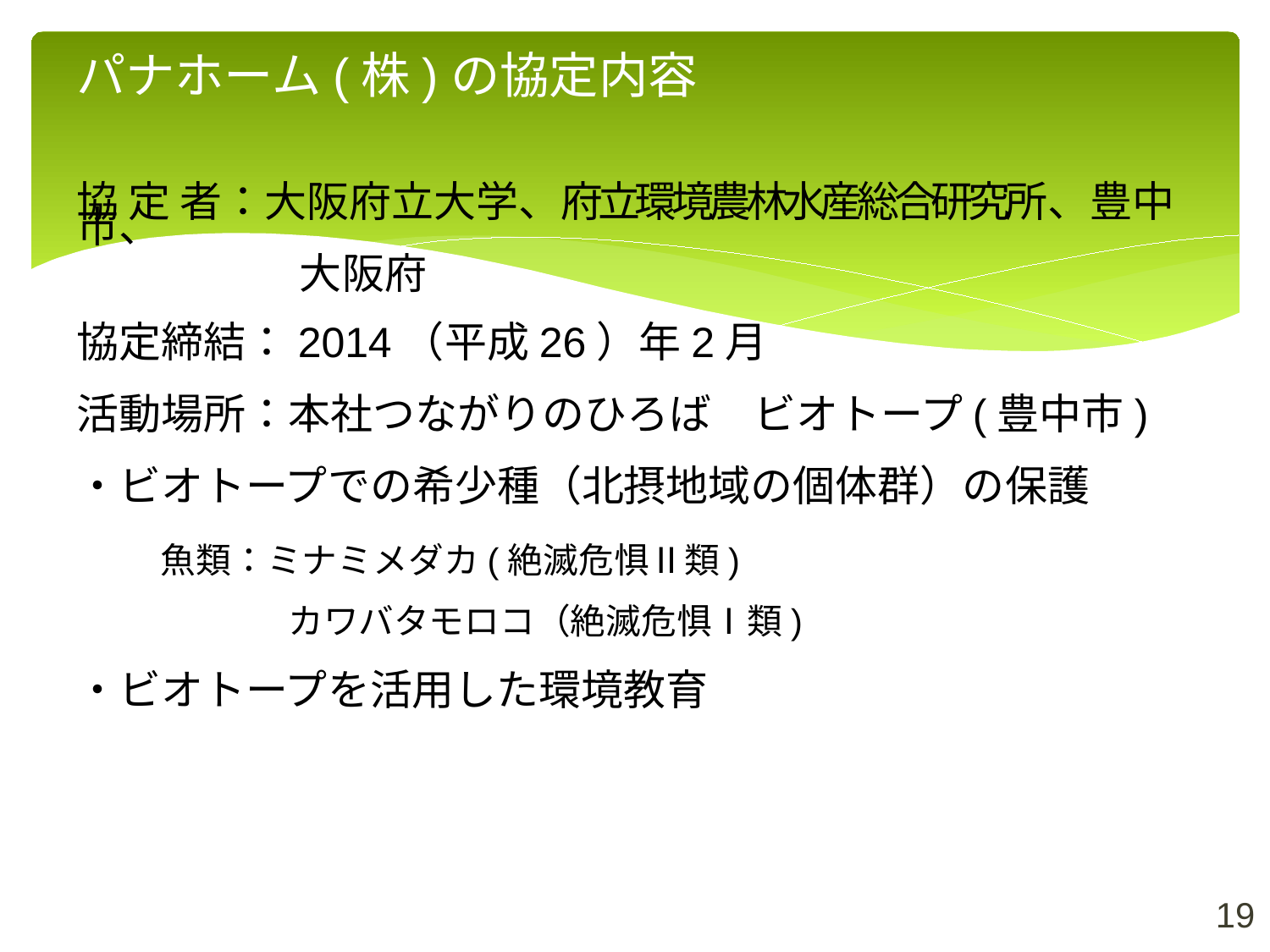

# パナホーム(株)の協定内容

協 定 者：大阪府立大学、府立環境農林水産総合研究所、豊中市、
　　　　 　   大阪府
協定締結：2014（平成26）年2月
活動場所：本社つながりのひろば　ビオトープ(豊中市)
・ビオトープでの希少種（北摂地域の個体群）の保護
　　魚類：ミナミメダカ(絶滅危惧Ⅱ類)
　　　　　　カワバタモロコ（絶滅危惧Ⅰ類)
・ビオトープを活用した環境教育
19